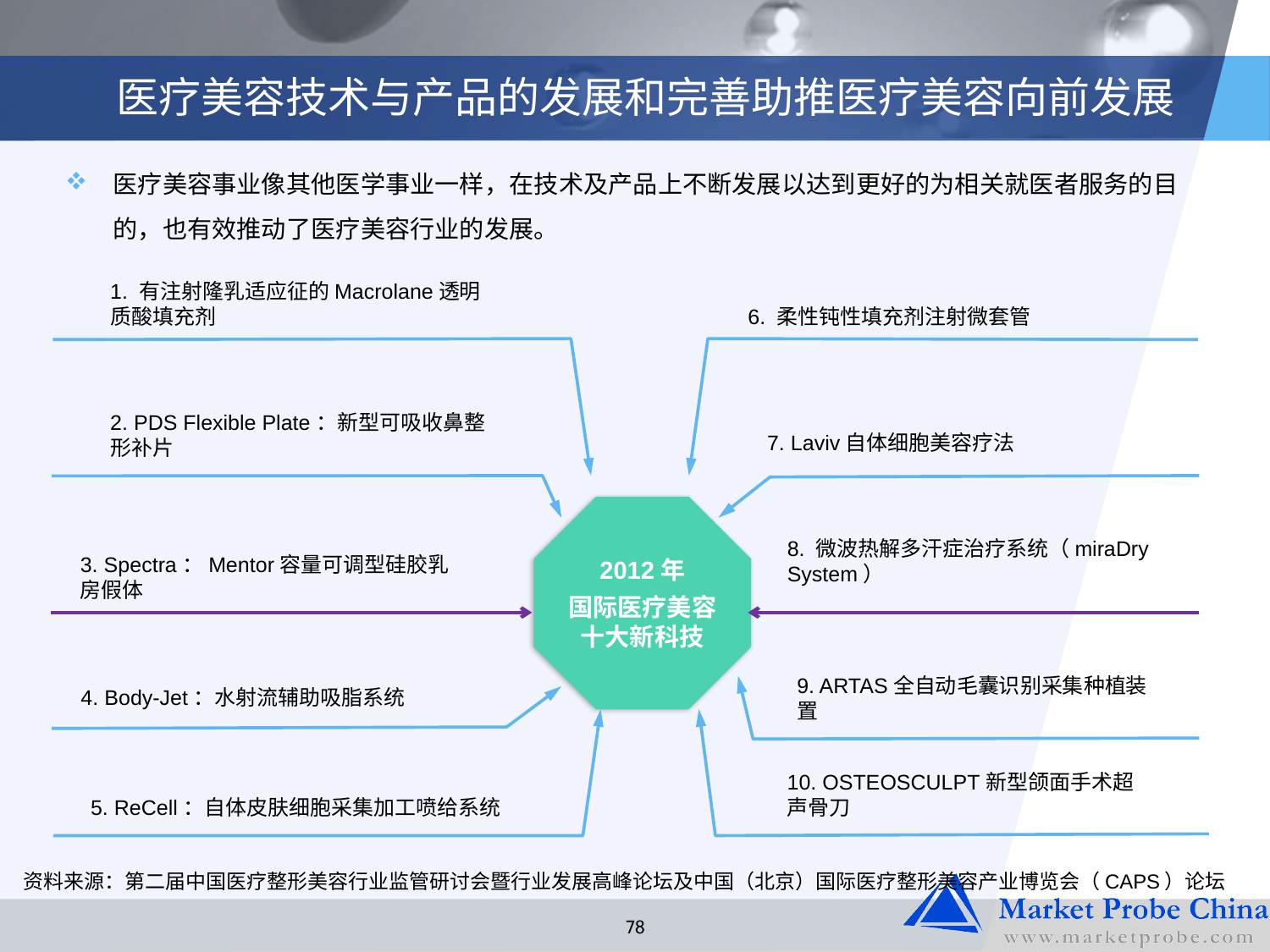

# 医疗美容技术与产品的发展和完善助推医疗美容向前发展
医疗美容事业像其他医学事业一样，在技术及产品上不断发展以达到更好的为相关就医者服务的目的，也有效推动了医疗美容行业的发展。
1. 有注射隆乳适应征的Macrolane透明质酸填充剂
6. 柔性钝性填充剂注射微套管

2. PDS Flexible Plate：新型可吸收鼻整形补片
7. Laviv自体细胞美容疗法

2012年
国际医疗美容十大新科技
8. 微波热解多汗症治疗系统（miraDry System）
3. Spectra：Mentor容量可调型硅胶乳房假体

4. Body-Jet：水射流辅助吸脂系统

9. ARTAS全自动毛囊识别采集种植装置

10. OSTEOSCULPT新型颌面手术超声骨刀
5. ReCell：自体皮肤细胞采集加工喷给系统
资料来源：第二届中国医疗整形美容行业监管研讨会暨行业发展高峰论坛及中国（北京）国际医疗整形美容产业博览会（CAPS）论坛
78